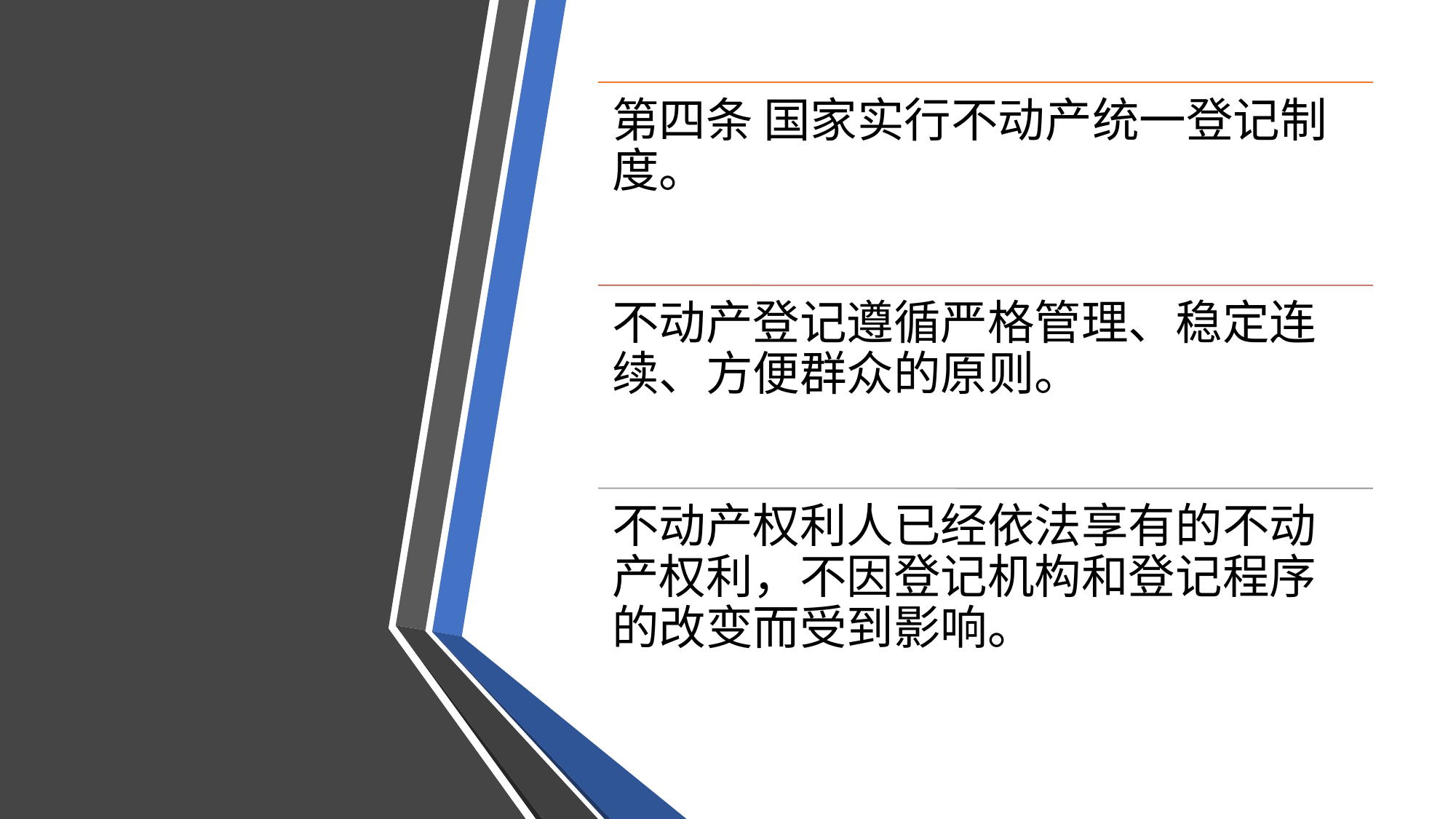

第四条 国家实行不动产统一登记制度。
不动产登记遵循严格管理、稳定连续、方便群众的原则。
不动产权利人已经依法享有的不动产权利，不因登记机构和登记程序的改变而受到影响。